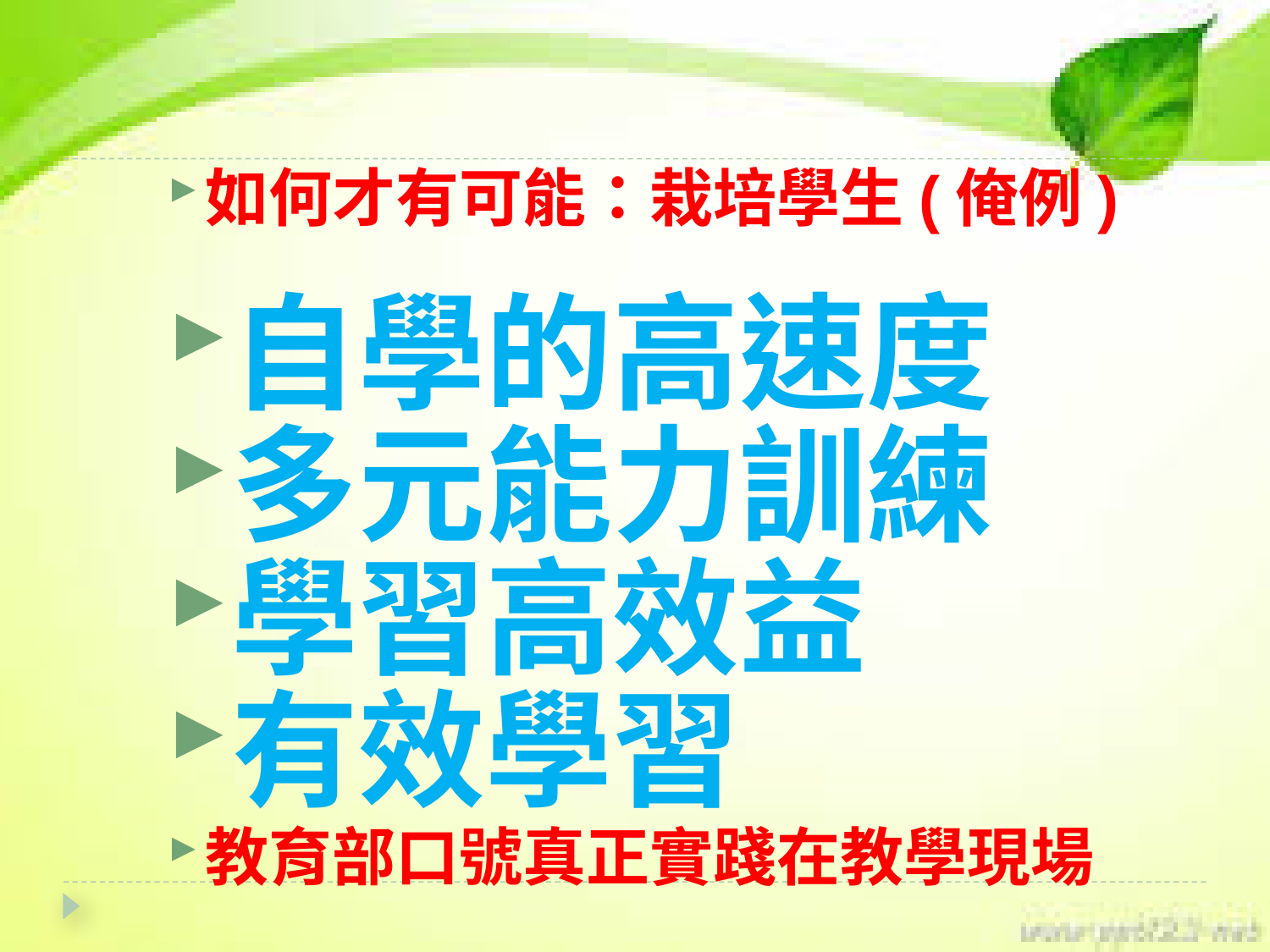

如何才有可能：栽培學生(俺例)

自學的高速度
多元能力訓練
學習高效益
有效學習
教育部口號真正實踐在教學現場